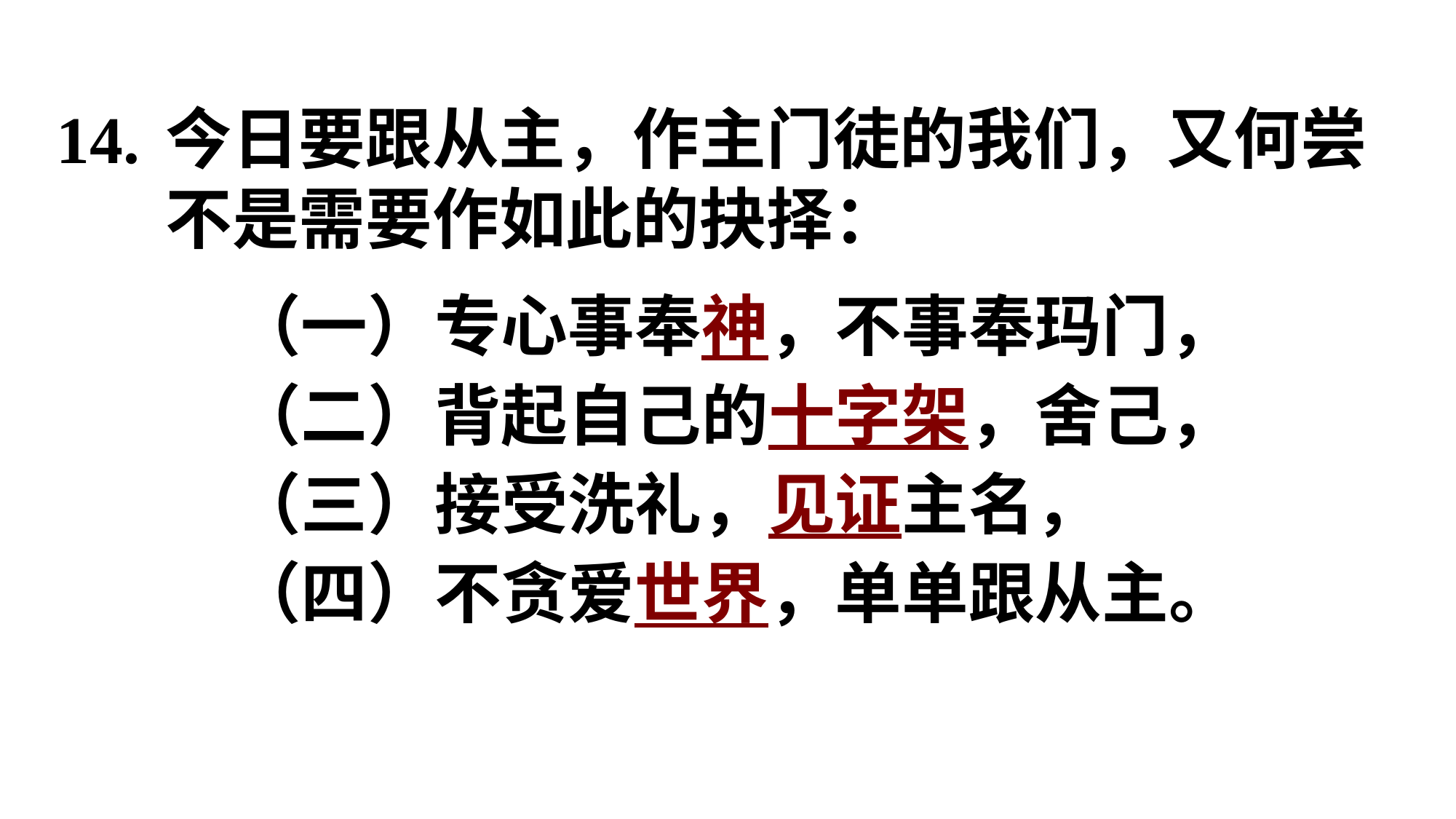

14.	今日要跟从主，作主门徒的我们，又何尝不是需要作如此的抉择：
（一）专心事奉神，不事奉玛门，
（二）背起自己的十字架，舍己，
（三）接受洗礼，见证主名，
（四）不贪爱世界，单单跟从主。